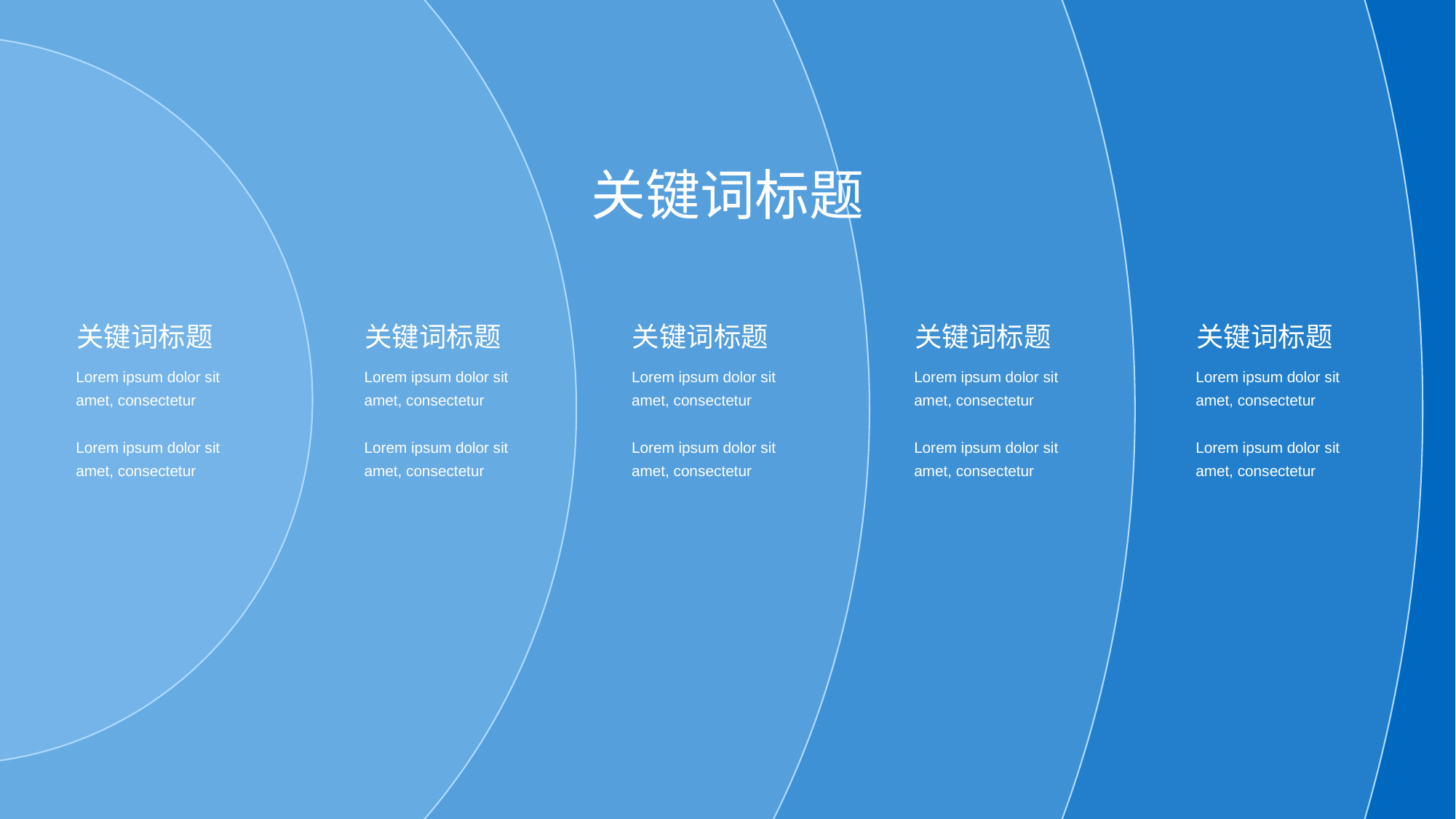

关键词标题
关键词标题
Lorem ipsum dolor sit amet, consectetur

Lorem ipsum dolor sit amet, consectetur
关键词标题
Lorem ipsum dolor sit amet, consectetur

Lorem ipsum dolor sit amet, consectetur
关键词标题
Lorem ipsum dolor sit amet, consectetur

Lorem ipsum dolor sit amet, consectetur
关键词标题
Lorem ipsum dolor sit amet, consectetur

Lorem ipsum dolor sit amet, consectetur
关键词标题
Lorem ipsum dolor sit amet, consectetur

Lorem ipsum dolor sit amet, consectetur